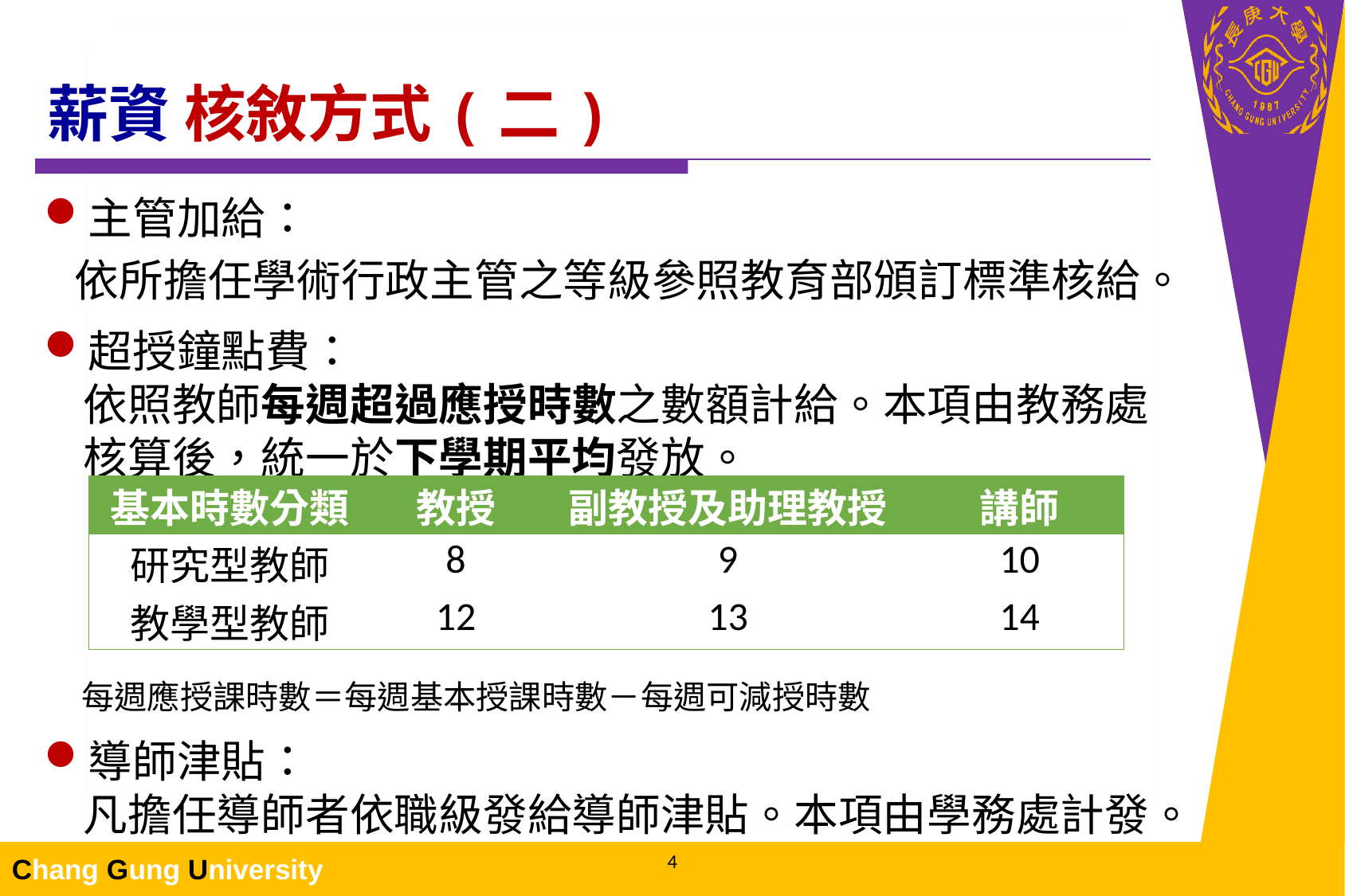

# 薪資 核敘方式(二)
主管加給：
  依所擔任學術行政主管之等級參照教育部頒訂標準核給。
超授鐘點費：
依照教師每週超過應授時數之數額計給。本項由教務處
核算後，統一於下學期平均發放。

    每週應授課時數＝每週基本授課時數－每週可減授時數
導師津貼：
凡擔任導師者依職級發給導師津貼。本項由學務處計發。
| 基本時數分類 | 教授 | 副教授及助理教授 | 講師 |
| --- | --- | --- | --- |
| 研究型教師 | 8 | 9 | 10 |
| 教學型教師 | 12 | 13 | 14 |
4